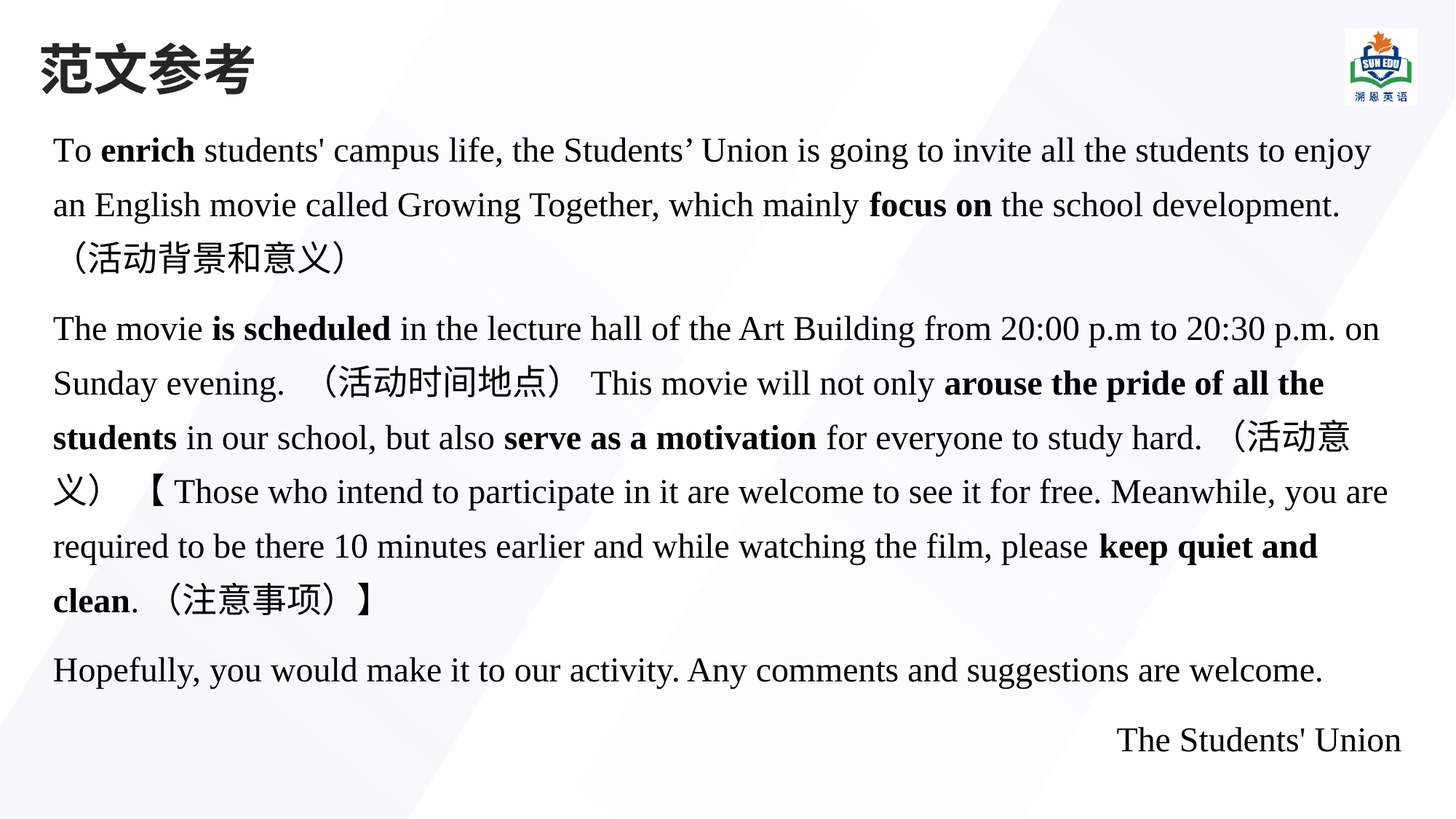

# 范文参考
To enrich students' campus life, the Students’ Union is going to invite all the students to enjoy an English movie called Growing Together, which mainly focus on the school development. （活动背景和意义）
The movie is scheduled in the lecture hall of the Art Building from 20:00 p.m to 20:30 p.m. on Sunday evening. （活动时间地点）This movie will not only arouse the pride of all the students in our school, but also serve as a motivation for everyone to study hard.（活动意义） 【Those who intend to participate in it are welcome to see it for free. Meanwhile, you are required to be there 10 minutes earlier and while watching the film, please keep quiet and clean.（注意事项）】
Hopefully, you would make it to our activity. Any comments and suggestions are welcome.
The Students' Union